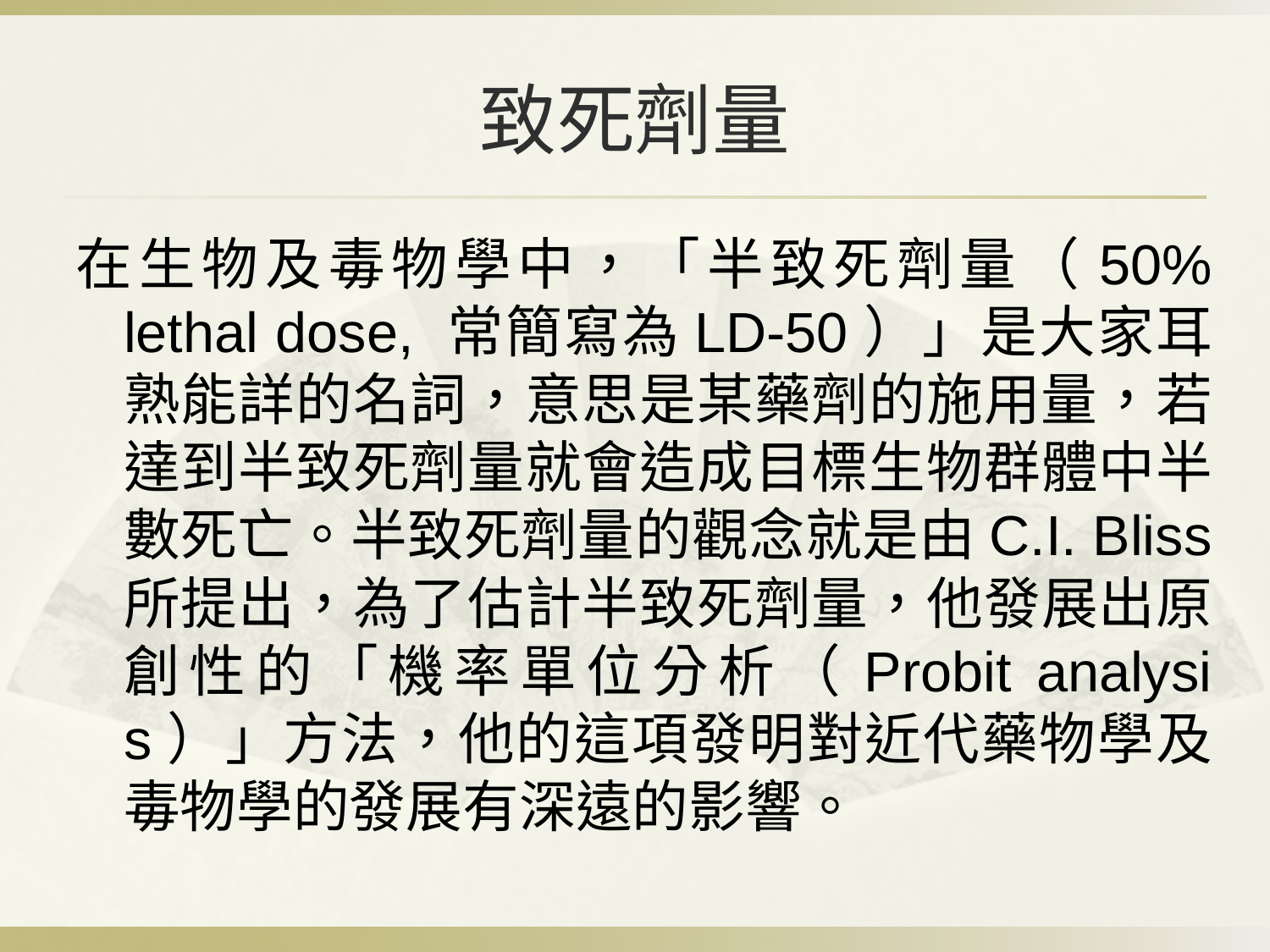

# 致死劑量
在生物及毒物學中，「半致死劑量（50% lethal dose, 常簡寫為LD-50）」是大家耳熟能詳的名詞，意思是某藥劑的施用量，若達到半致死劑量就會造成目標生物群體中半數死亡。半致死劑量的觀念就是由C.I. Bliss 所提出，為了估計半致死劑量，他發展出原創性的「機率單位分析（Probit analysis）」方法，他的這項發明對近代藥物學及毒物學的發展有深遠的影響。